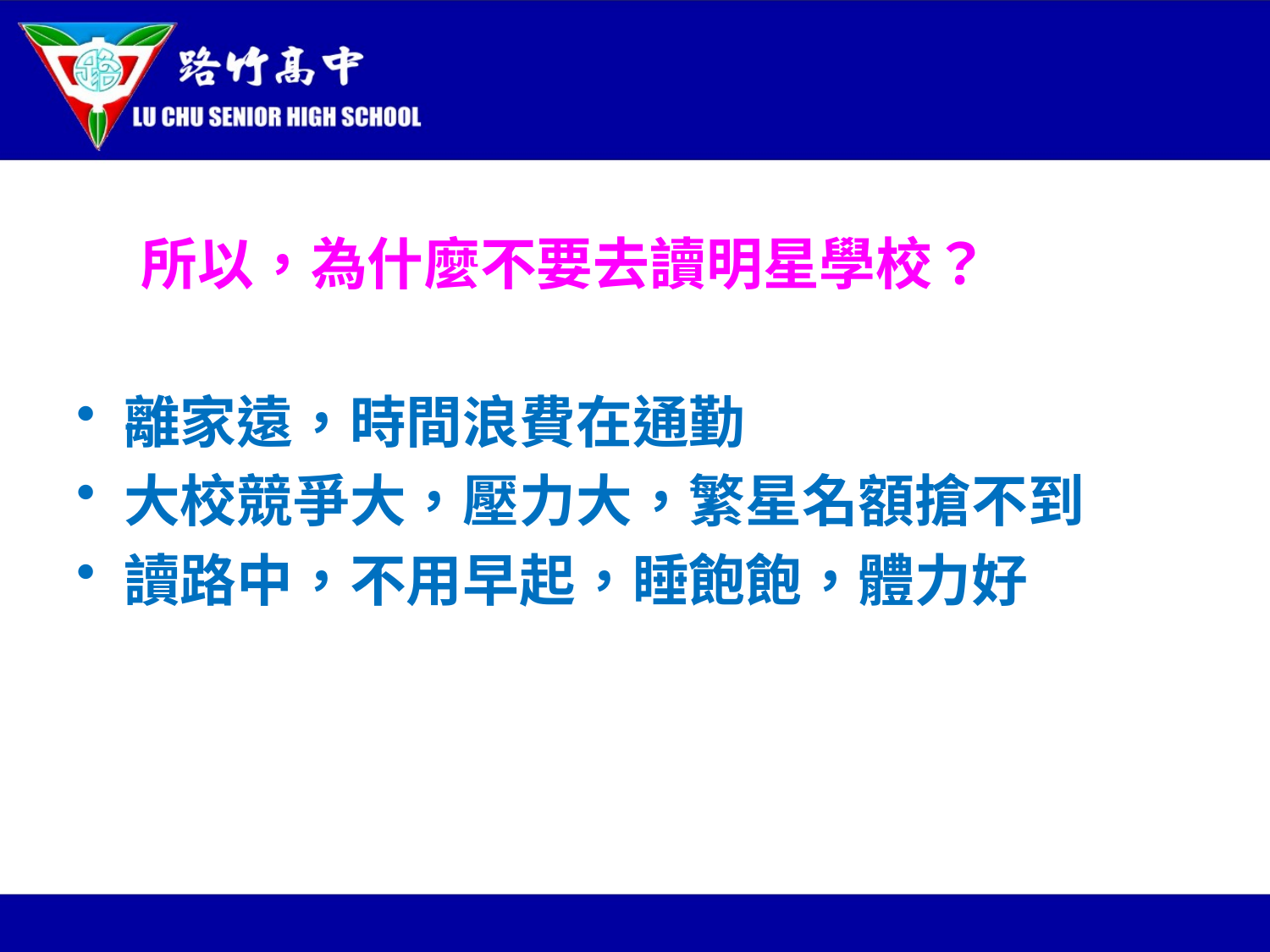

所以，為什麼不要去讀明星學校？

離家遠，時間浪費在通勤
大校競爭大，壓力大，繁星名額搶不到
讀路中，不用早起，睡飽飽，體力好